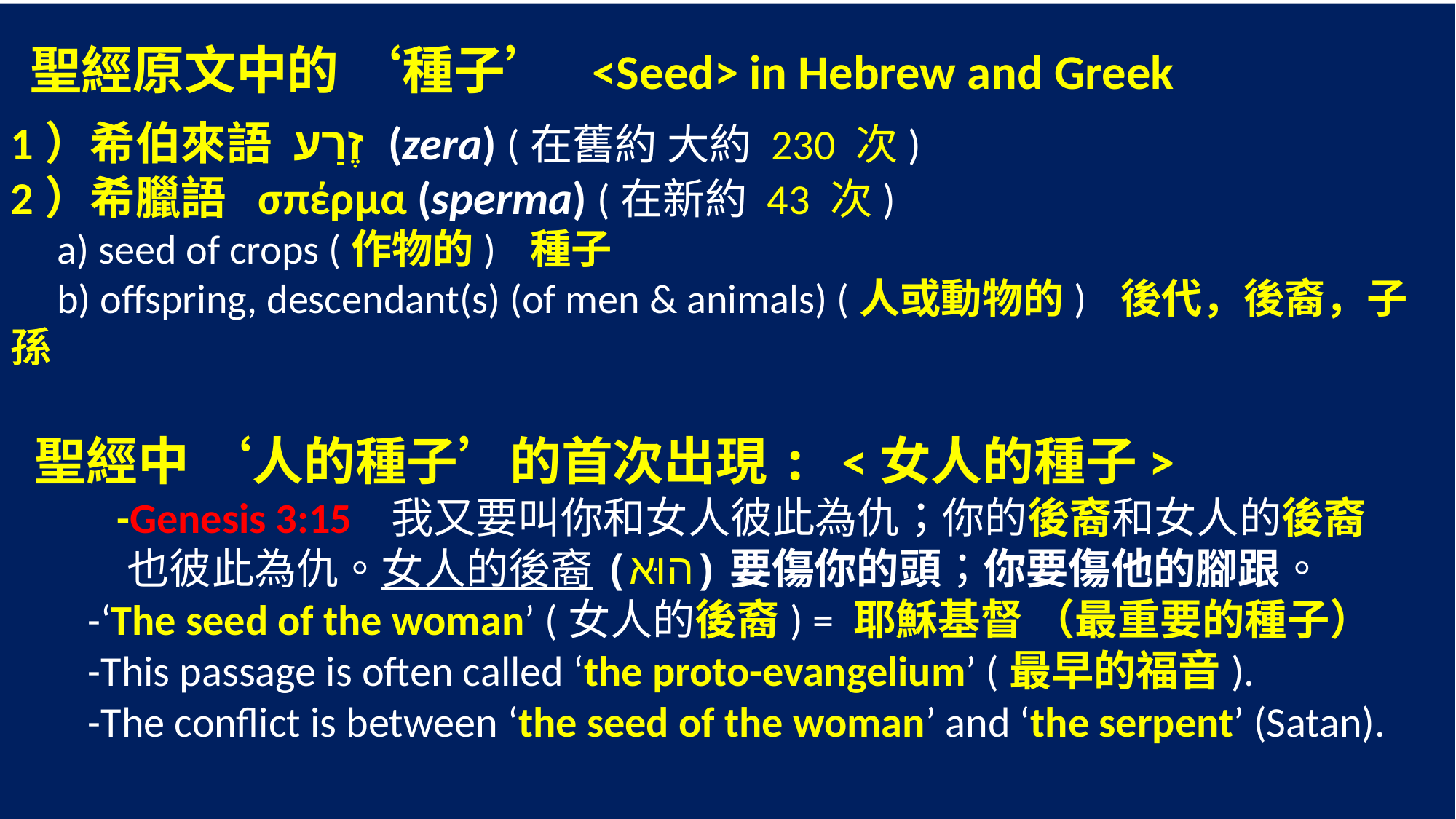

聖經原文中的 ‘種子’  <Seed> in Hebrew and Greek

1）希伯來語 זֶרַע  (zera) (在舊約 大約 230 次)
2）希臘語  σπέρμα (sperma) (在新約 43 次)
     a) seed of crops (作物的) 種子
     b) offspring, descendant(s) (of men & animals) (人或動物的) 後代，後裔，子孫

 聖經中 ‘人的種子’的首次出現: <女人的種子>
           -Genesis 3:15   我又要叫你和女人彼此為仇；你的後裔和女人的後裔
           也彼此為仇。女人的後裔(‎הוּא)要傷你的頭；你要傷他的腳跟。
        -‘The seed of the woman’ (女人的後裔) = 耶穌基督 （最重要的種子）
        -This passage is often called ‘the proto-evangelium’ (最早的福音).
        -The conflict is between ‘the seed of the woman’ and ‘the serpent’ (Satan).